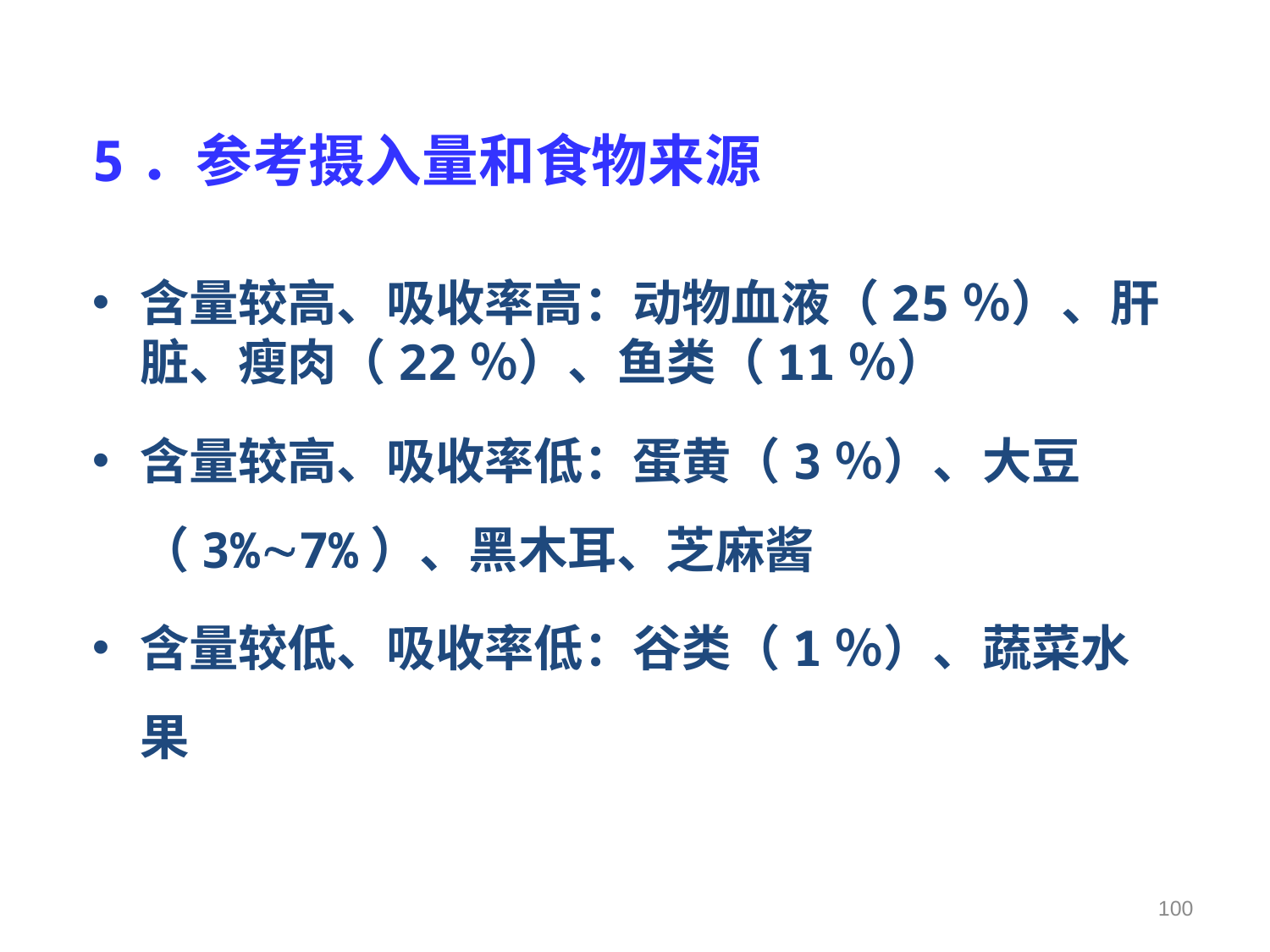

#
5．参考摄入量和食物来源

含量较高、吸收率高：动物血液（25％）、肝脏、瘦肉（22％）、鱼类（11％）
含量较高、吸收率低：蛋黄（3％）、大豆（3%∼7%）、黑木耳、芝麻酱
含量较低、吸收率低：谷类（1％）、蔬菜水果
100